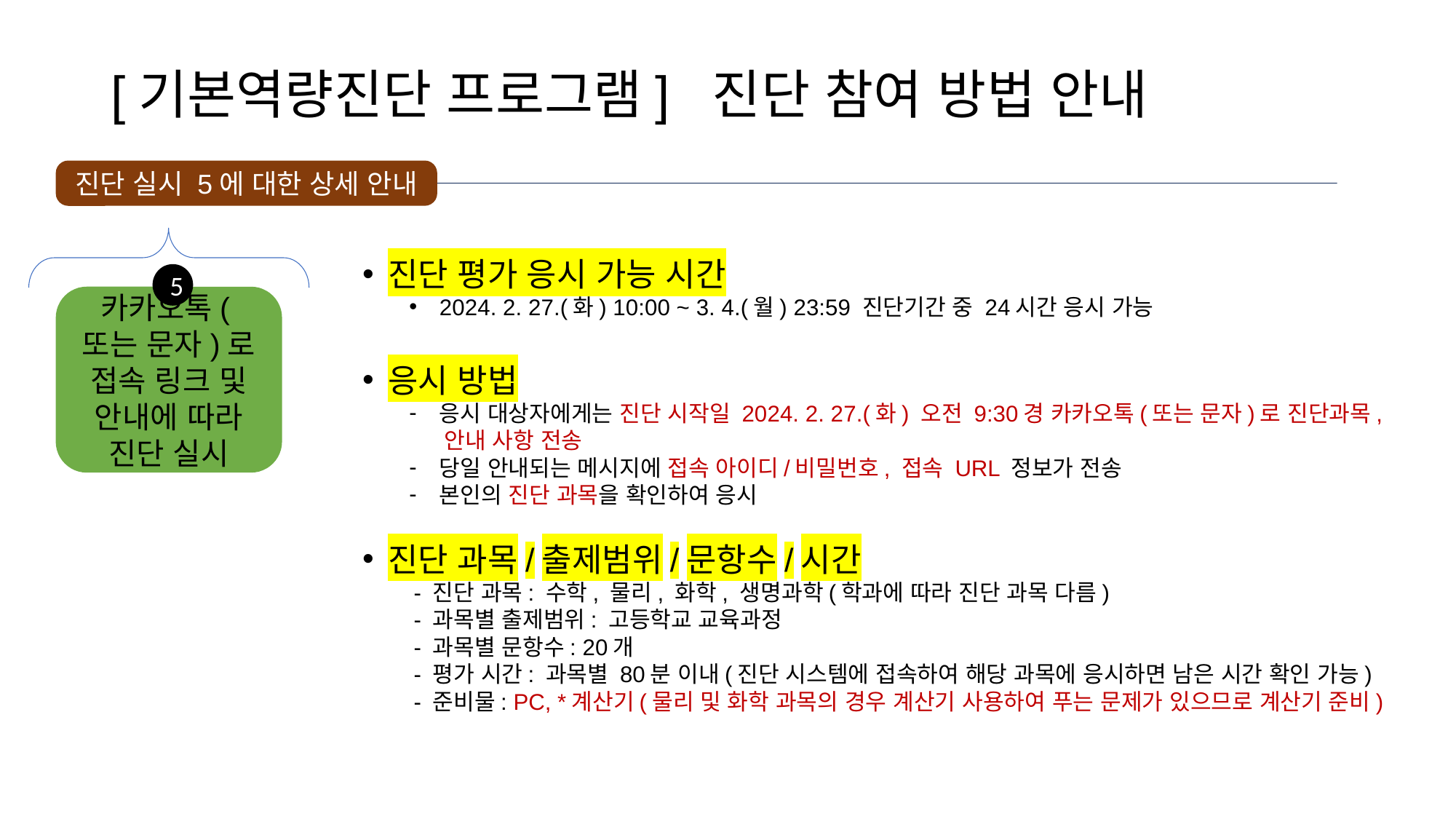

# [기본역량진단 프로그램]  진단 참여 방법 안내

진단 실시 5에 대한 상세 안내
진단 평가 응시 가능 시간
2024. 2. 27.(화) 10:00 ~ 3. 4.(월) 23:59 진단기간 중 24시간 응시 가능

응시 방법
응시 대상자에게는 진단 시작일 2024. 2. 27.(화) 오전 9:30경 카카오톡(또는 문자)로 진단과목,
    안내 사항 전송
당일 안내되는 메시지에 접속 아이디/비밀번호, 접속 URL 정보가 전송
본인의 진단 과목을 확인하여 응시

진단 과목/출제범위/문항수/시간
- 진단 과목: 수학, 물리, 화학, 생명과학(학과에 따라 진단 과목 다름)
- 과목별 출제범위: 고등학교 교육과정
- 과목별 문항수: 20개
- 평가 시간: 과목별 80분 이내(진단 시스템에 접속하여 해당 과목에 응시하면 남은 시간 확인 가능)
- 준비물: PC, *계산기(물리 및 화학 과목의 경우 계산기 사용하여 푸는 문제가 있으므로 계산기 준비)

5
카카오톡(또는 문자)로 접속 링크 및 안내에 따라 진단 실시